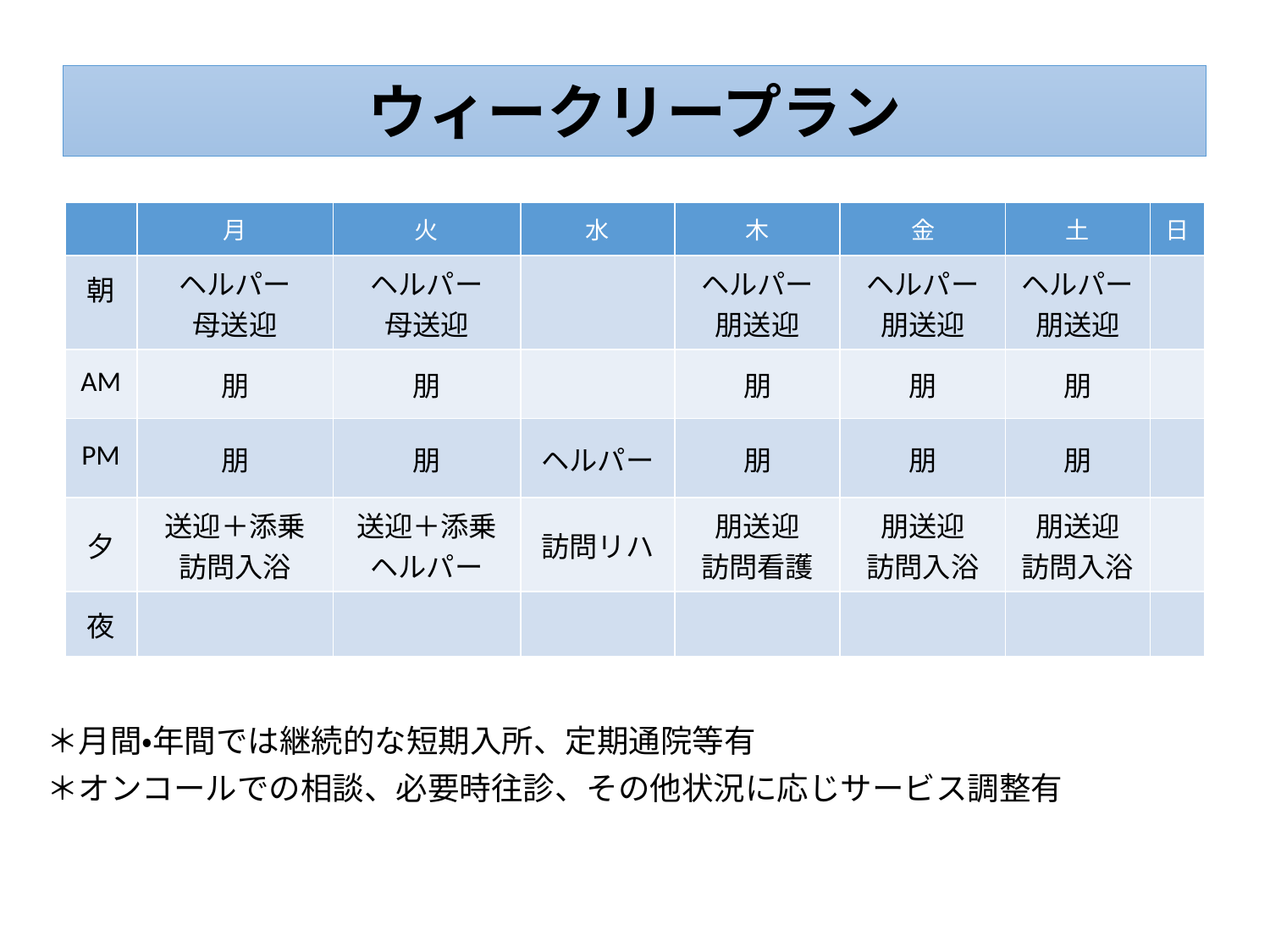

ウィークリープラン

＊月間・年間では継続的な短期入所、定期通院等有
＊オンコールでの相談、必要時往診、その他状況に応じサービス調整有
|  | 月 | 火 | 水 | 木 | 金 | 土 | 日 |
| --- | --- | --- | --- | --- | --- | --- | --- |
| 朝 | ヘルパー 母送迎 | ヘルパー 母送迎 |  | ヘルパー 朋送迎 | ヘルパー 朋送迎 | ヘルパー 朋送迎 |  |
| AM | 朋 | 朋 |  | 朋 | 朋 | 朋 |  |
| PM | 朋 | 朋 | ヘルパー | 朋 | 朋 | 朋 |  |
| 夕 | 送迎＋添乗 訪問入浴 | 送迎＋添乗 ヘルパー | 訪問リハ | 朋送迎 訪問看護 | 朋送迎 訪問入浴 | 朋送迎 訪問入浴 |  |
| 夜 |  |  |  |  |  |  |  |